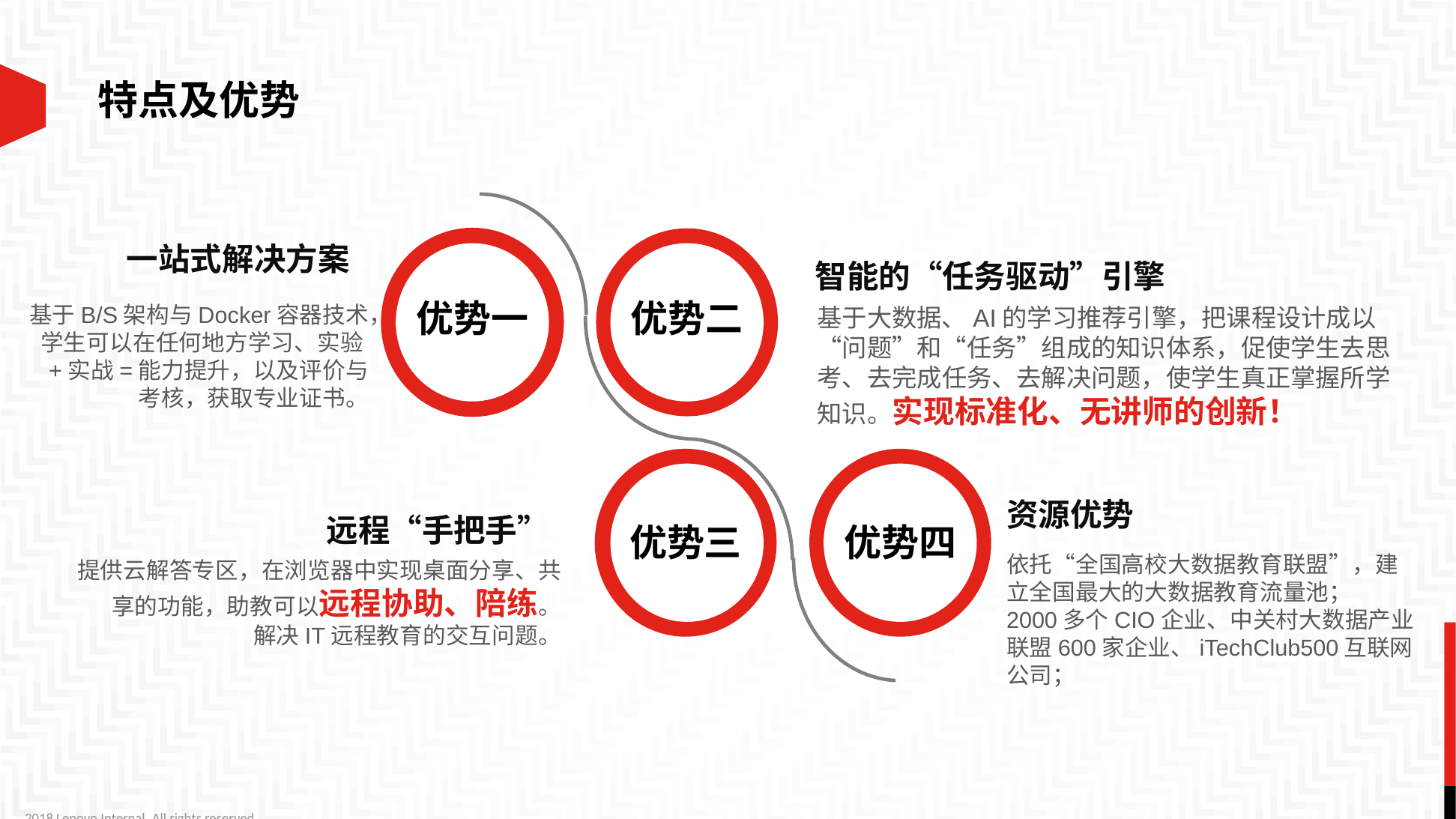

特点及优势

优势一
优势二

优势三
优势四
一站式解决方案
智能的“任务驱动”引擎
基于B/S架构与Docker容器技术，学生可以在任何地方学习、实验+实战=能力提升，以及评价与考核，获取专业证书。
基于大数据、AI的学习推荐引擎，把课程设计成以“问题”和“任务”组成的知识体系，促使学生去思考、去完成任务、去解决问题，使学生真正掌握所学知识。实现标准化、无讲师的创新！
资源优势
远程“手把手”
依托“全国高校大数据教育联盟”，建立全国最大的大数据教育流量池；
2000多个CIO企业、中关村大数据产业联盟600家企业、iTechClub500互联网公司；
提供云解答专区，在浏览器中实现桌面分享、共享的功能，助教可以远程协助、陪练。
解决IT远程教育的交互问题。